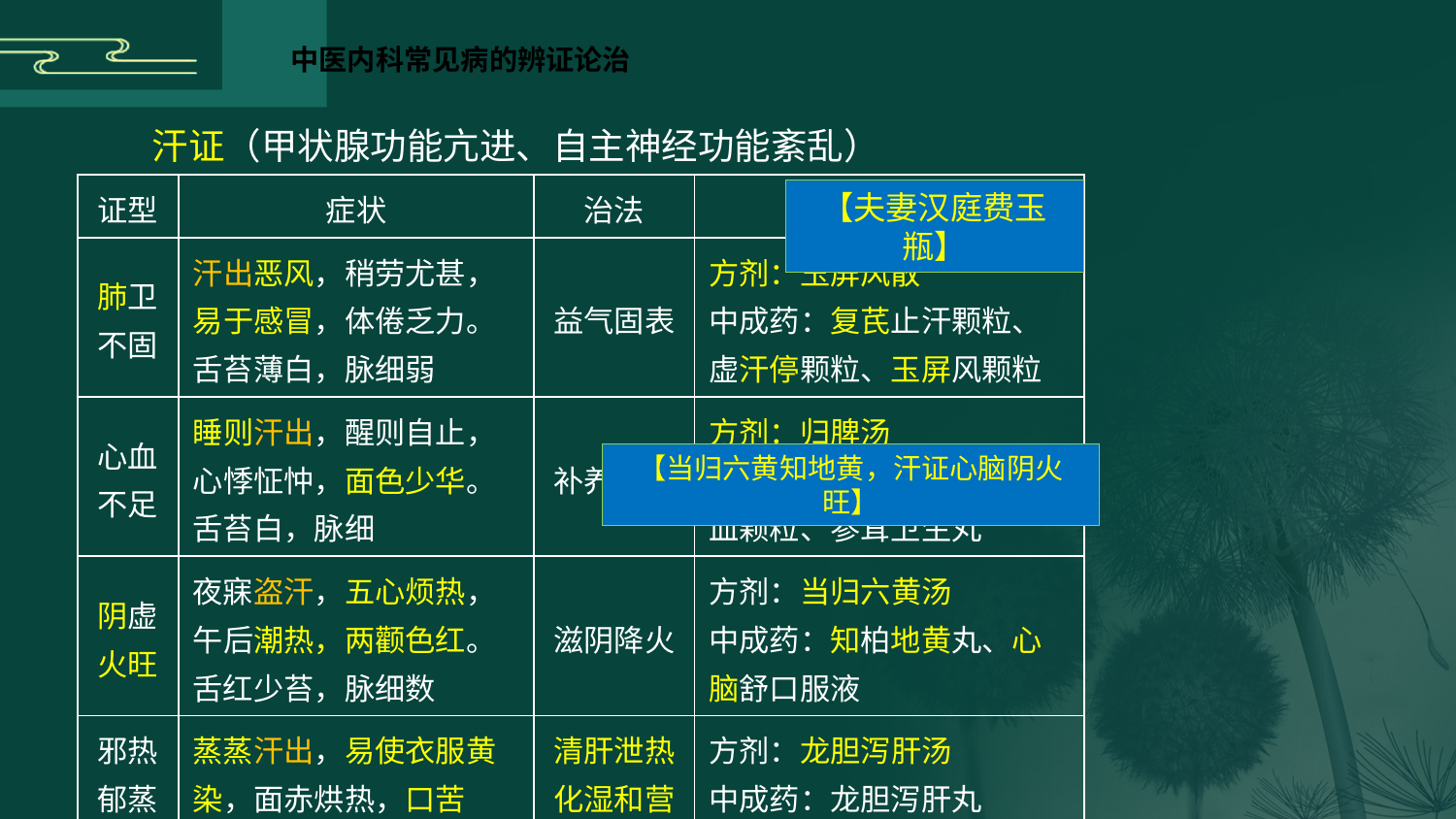

汗证（甲状腺功能亢进、自主神经功能紊乱）
| 证型 | 症状 | 治法 | 方药 |
| --- | --- | --- | --- |
| 肺卫 不固 | 汗出恶风，稍劳尤甚，易于感冒，体倦乏力。舌苔薄白，脉细弱 | 益气固表 | 方剂：玉屏风散 中成药：复芪止汗颗粒、虚汗停颗粒、玉屏风颗粒 |
| 心血 不足 | 睡则汗出，醒则自止，心悸怔忡，面色少华。舌苔白，脉细 | 补养心血 | 方剂：归脾汤 中成药：归脾丸、健脾生血颗粒、参茸卫生丸 |
| 阴虚 火旺 | 夜寐盗汗，五心烦热，午后潮热，两颧色红。舌红少苔，脉细数 | 滋阴降火 | 方剂：当归六黄汤 中成药：知柏地黄丸、心脑舒口服液 |
| 邪热 郁蒸 | 蒸蒸汗出，易使衣服黄染，面赤烘热，口苦 | 清肝泄热 化湿和营 | 方剂：龙胆泻肝汤 中成药：龙胆泻肝丸 |
【夫妻汉庭费玉瓶】
【当归六黄知地黄，汗证心脑阴火旺】